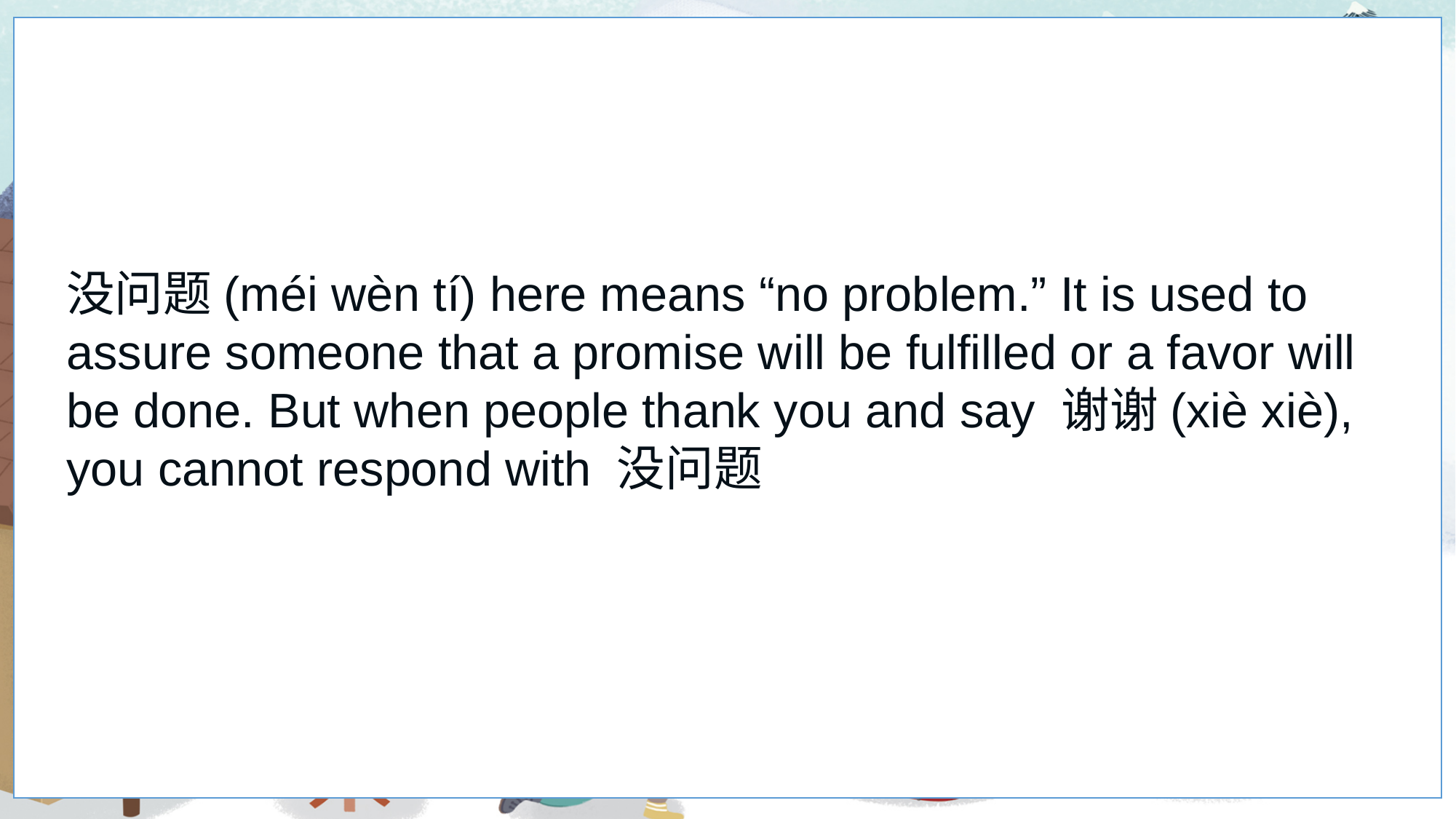

没问题(méi wèn tí) here means “no problem.” It is used to assure someone that a promise will be fulfilled or a favor will be done. But when people thank you and say 谢谢(xiè xiè), you cannot respond with 没问题